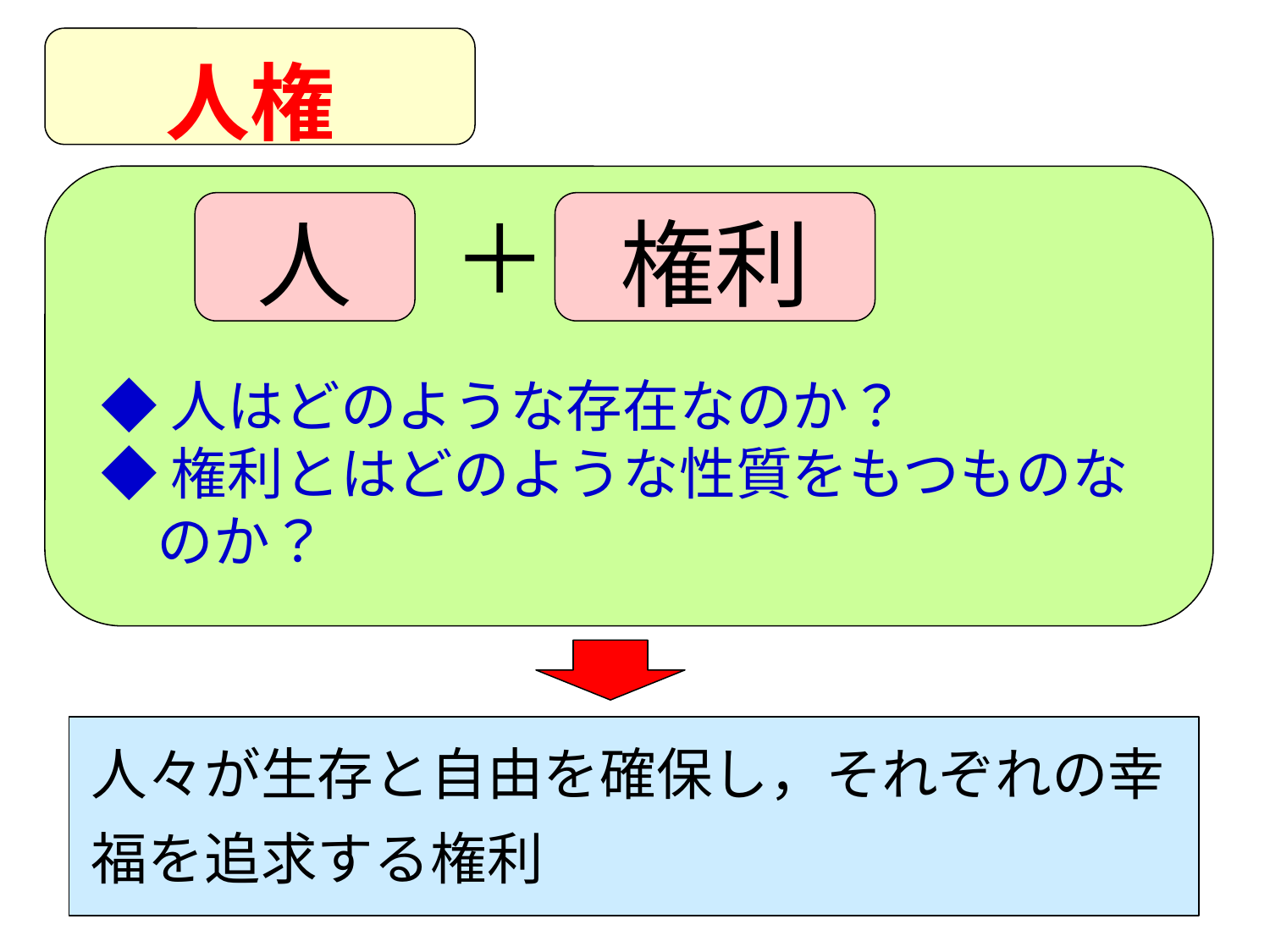

人権

権利
人
＋
◆人はどのような存在なのか？
◆権利とはどのような性質をもつものな
　のか？

人々が生存と自由を確保し，それぞれの幸

福を追求する権利